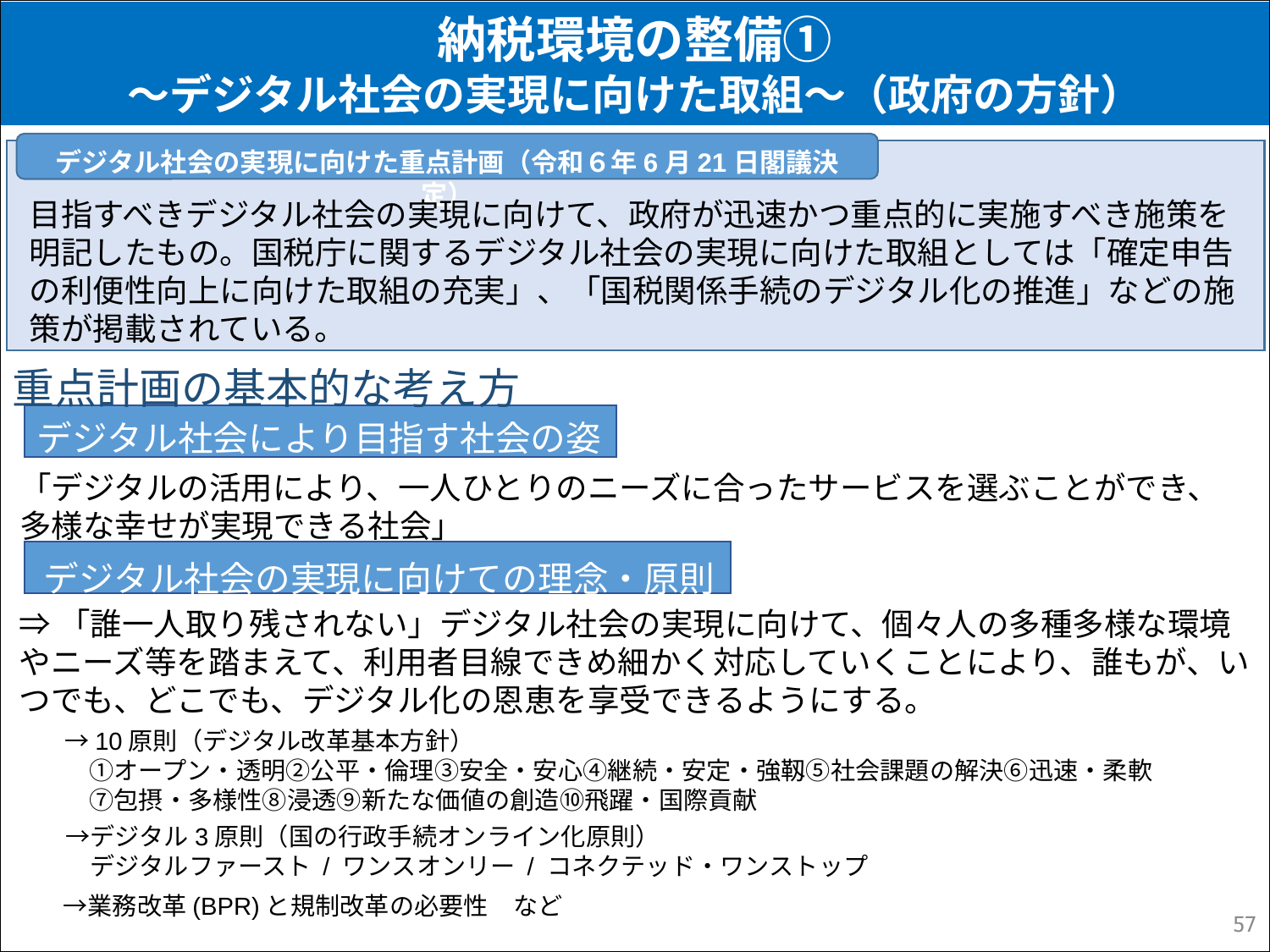

納税環境の整備①
～デジタル社会の実現に向けた取組～（政府の方針）
デジタル社会の実現に向けた重点計画（令和６年6月21日閣議決定）

目指すべきデジタル社会の実現に向けて、政府が迅速かつ重点的に実施すべき施策を明記したもの。国税庁に関するデジタル社会の実現に向けた取組としては「確定申告の利便性向上に向けた取組の充実」、「国税関係手続のデジタル化の推進」などの施策が掲載されている。
重点計画の基本的な考え方

デジタル社会により目指す社会の姿
「デジタルの活用により、一人ひとりのニーズに合ったサービスを選ぶことができ、多様な幸せが実現できる社会」

デジタル社会の実現に向けての理念・原則
⇒「誰一人取り残されない」デジタル社会の実現に向けて、個々人の多種多様な環境やニーズ等を踏まえて、利用者目線できめ細かく対応していくことにより、誰もが、いつでも、どこでも、デジタル化の恩恵を享受できるようにする。
　→10原則（デジタル改革基本方針）
　　①オープン・透明②公平・倫理③安全・安心④継続・安定・強靱⑤社会課題の解決⑥迅速・柔軟
　　⑦包摂・多様性⑧浸透⑨新たな価値の創造⑩飛躍・国際貢献
　→デジタル3原則（国の行政手続オンライン化原則）
　　デジタルファースト / ワンスオンリー / コネクテッド・ワンストップ
　→業務改革(BPR)と規制改革の必要性　など
57